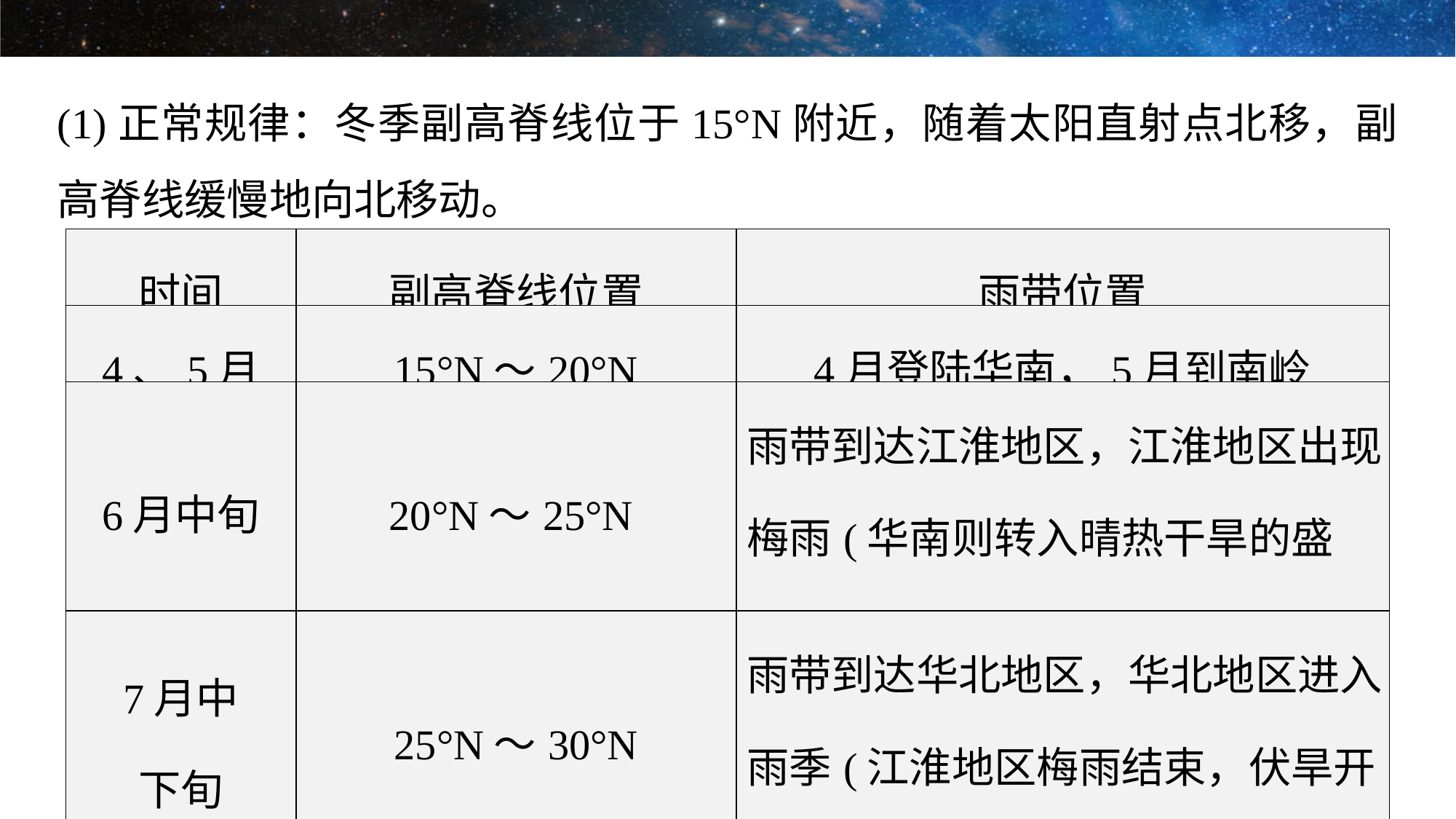

(1)正常规律：冬季副高脊线位于15°N附近，随着太阳直射点北移，副高脊线缓慢地向北移动。
| 时间 | 副高脊线位置 | 雨带位置 |
| --- | --- | --- |
| 4、5月 | 15°N～20°N | 4月登陆华南，5月到南岭 |
| 6月中旬 | 20°N～25°N | 雨带到达江淮地区，江淮地区出现梅雨(华南则转入晴热干旱的盛夏) |
| 7月中 下旬 | 25°N～30°N | 雨带到达华北地区，华北地区进入雨季(江淮地区梅雨结束，伏旱开始；华南地区台风明显活跃) |